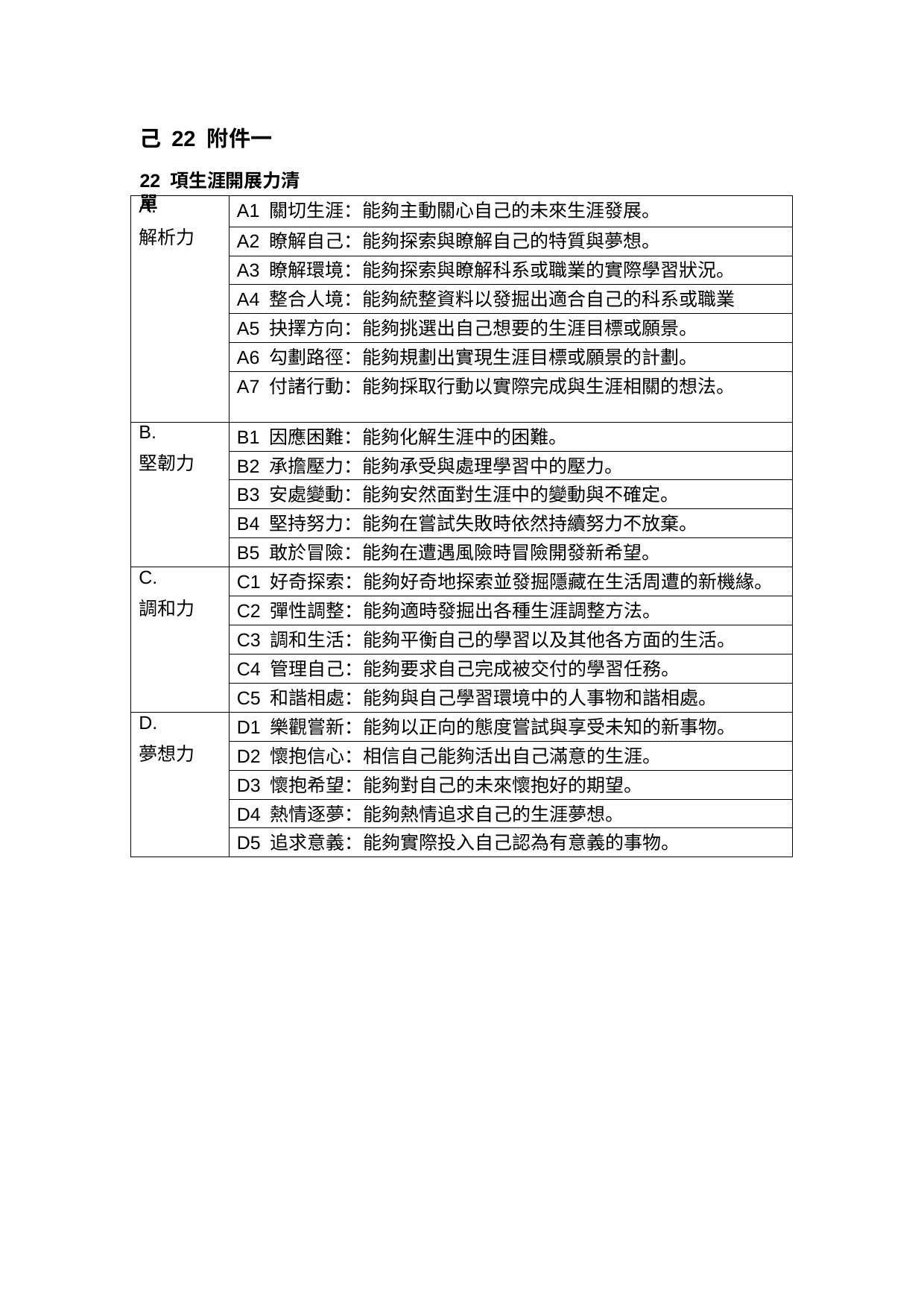

己 22 附件一
22 項生涯開展力清單
| A. 解析力 | A1 關切生涯：能夠主動關心自己的未來生涯發展。 |
| --- | --- |
|  | A2 瞭解自己：能夠探索與瞭解自己的特質與夢想。 |
|  | A3 瞭解環境：能夠探索與瞭解科系或職業的實際學習狀況。 |
|  | A4 整合人境：能夠統整資料以發掘出適合自己的科系或職業 |
|  | A5 抉擇方向：能夠挑選出自己想要的生涯目標或願景。 |
|  | A6 勾劃路徑：能夠規劃出實現生涯目標或願景的計劃。 |
|  | A7 付諸行動：能夠採取行動以實際完成與生涯相關的想法。 |
| B. 堅韌力 | B1 因應困難：能夠化解生涯中的困難。 |
|  | B2 承擔壓力：能夠承受與處理學習中的壓力。 |
|  | B3 安處變動：能夠安然面對生涯中的變動與不確定。 |
|  | B4 堅持努力：能夠在嘗試失敗時依然持續努力不放棄。 |
|  | B5 敢於冒險：能夠在遭遇風險時冒險開發新希望。 |
| C. 調和力 | C1 好奇探索：能夠好奇地探索並發掘隱藏在生活周遭的新機緣。 |
|  | C2 彈性調整：能夠適時發掘出各種生涯調整方法。 |
|  | C3 調和生活：能夠平衡自己的學習以及其他各方面的生活。 |
|  | C4 管理自己：能夠要求自己完成被交付的學習任務。 |
|  | C5 和諧相處：能夠與自己學習環境中的人事物和諧相處。 |
| D. 夢想力 | D1 樂觀嘗新：能夠以正向的態度嘗試與享受未知的新事物。 |
|  | D2 懷抱信心：相信自己能夠活出自己滿意的生涯。 |
|  | D3 懷抱希望：能夠對自己的未來懷抱好的期望。 |
|  | D4 熱情逐夢：能夠熱情追求自己的生涯夢想。 |
|  | D5 追求意義：能夠實際投入自己認為有意義的事物。 |